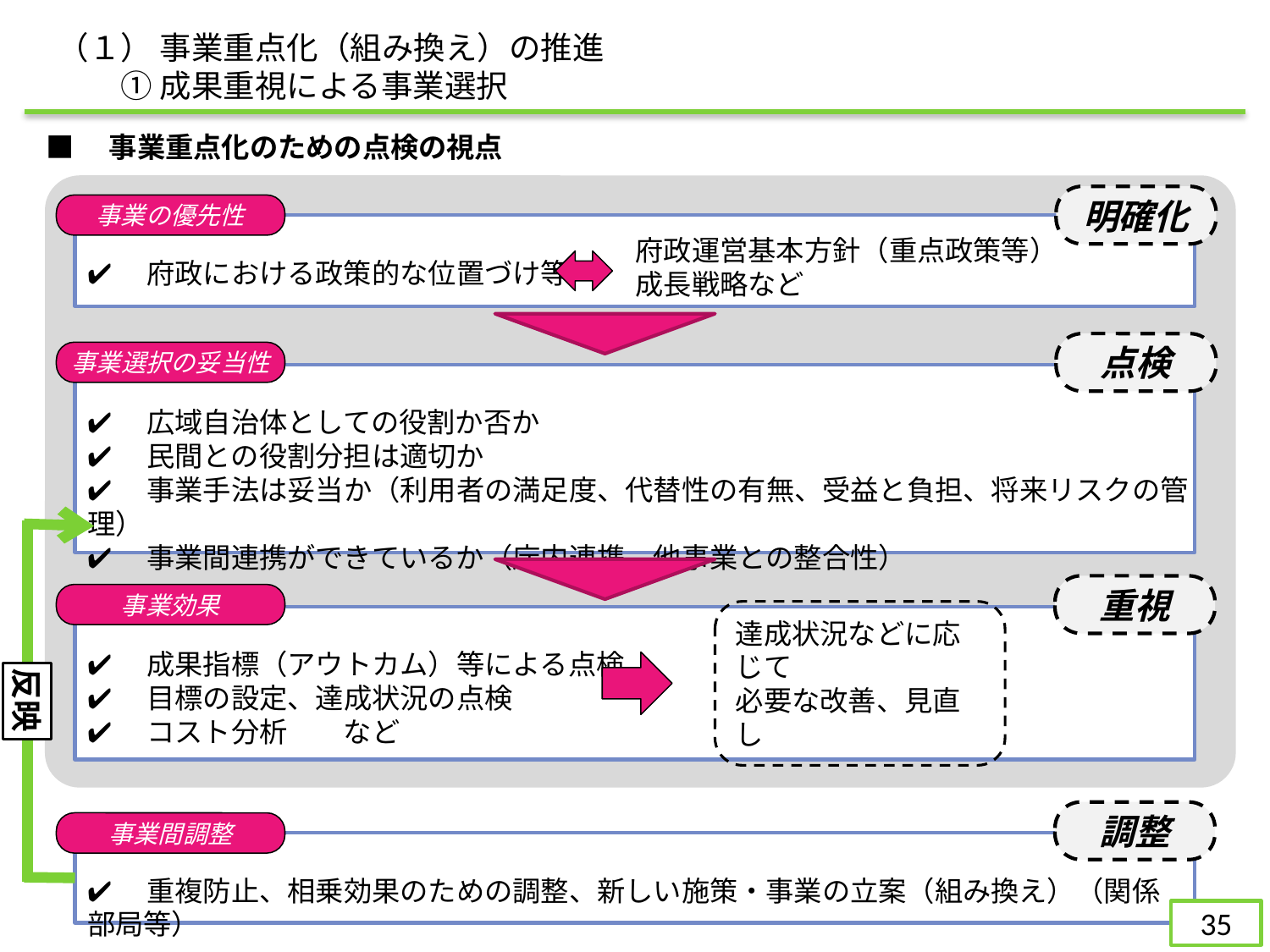

（１） 事業重点化（組み換え）の推進
　　① 成果重視による事業選択
■　事業重点化のための点検の視点

明確化
事業の優先性

✔　府政における政策的な位置づけ等

府政運営基本方針（重点政策等）成長戦略など

点検
事業選択の妥当性

✔　広域自治体としての役割か否か
✔　民間との役割分担は適切か
✔　事業手法は妥当か（利用者の満足度、代替性の有無、受益と負担、将来リスクの管理）
✔　事業間連携ができているか（庁内連携、他事業との整合性）

重視
事業効果

✔　成果指標（アウトカム）等による点検
✔　目標の設定、達成状況の点検
✔　コスト分析　　など

達成状況などに応じて
必要な改善、見直し

反映
調整
事業間調整

✔　重複防止、相乗効果のための調整、新しい施策・事業の立案（組み換え）（関係部局等）

35